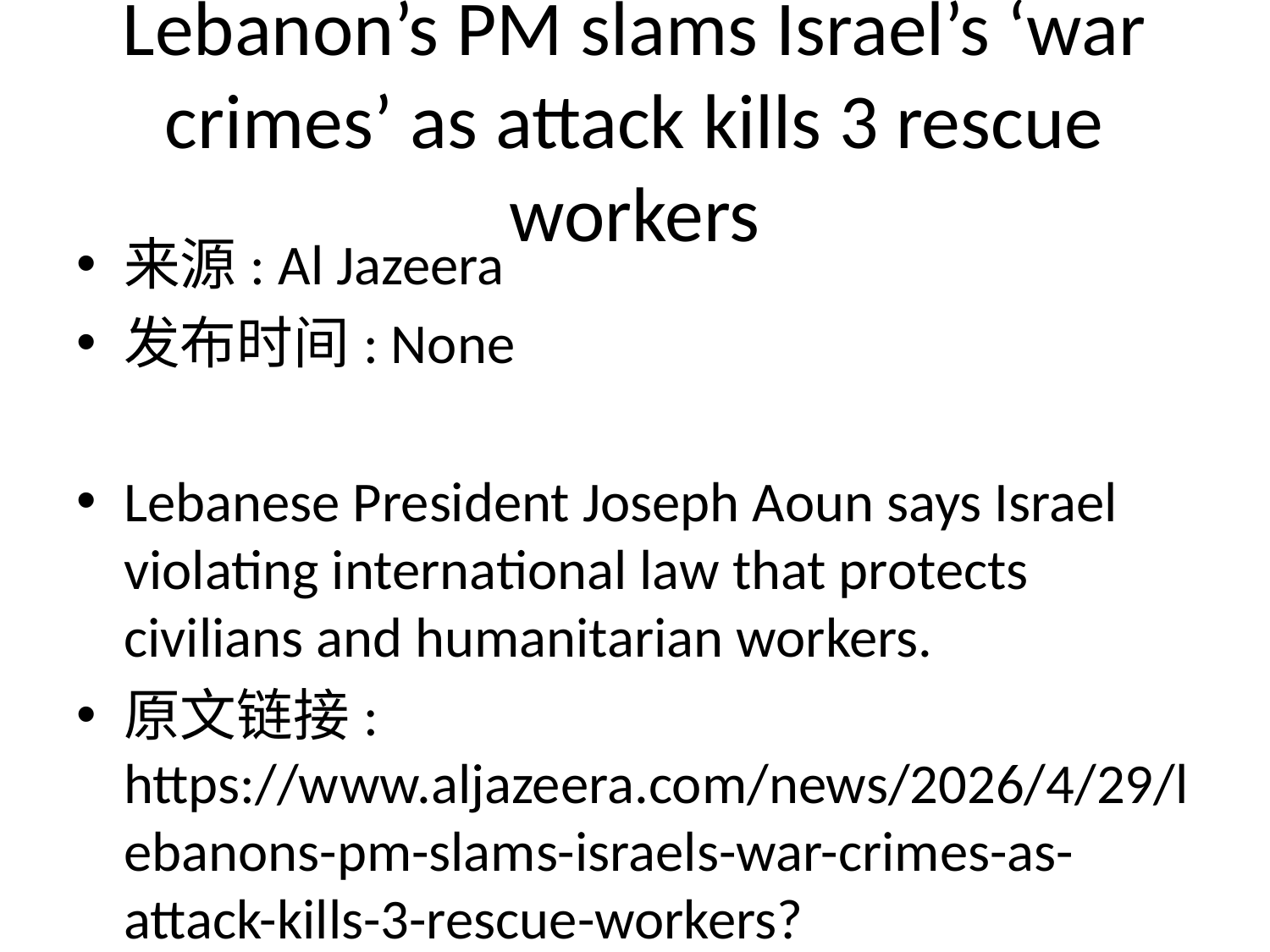

# Lebanon’s PM slams Israel’s ‘war crimes’ as attack kills 3 rescue workers
来源: Al Jazeera
发布时间: None

Lebanese President Joseph Aoun says Israel violating international law that protects civilians and humanitarian workers.
原文链接: https://www.aljazeera.com/news/2026/4/29/lebanons-pm-slams-israels-war-crimes-as-attack-kills-3-rescue-workers?traffic_source=rss